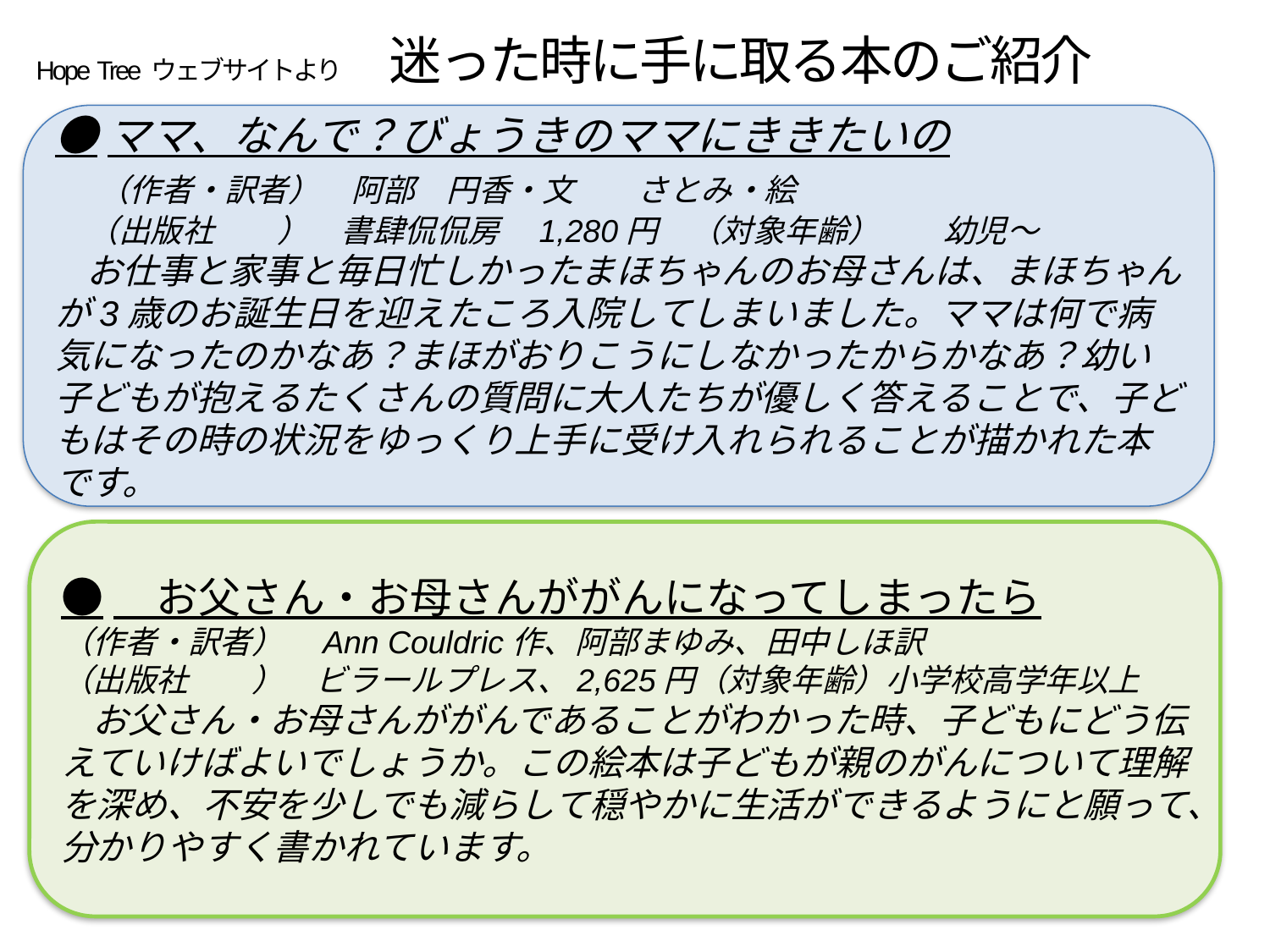

# Hope  Tree ウェブサイトより　迷った時に手に取る本のご紹介
●ママ、なんで？びょうきのママにききたいの
　（作者・訳者）　阿部　円香・文　　さとみ・絵
　（出版社　　）　書肆侃侃房　1,280円　（対象年齢）　　幼児～
　お仕事と家事と毎日忙しかったまほちゃんのお母さんは、まほちゃんが3歳のお誕生日を迎えたころ入院してしまいました。ママは何で病気になったのかなあ？まほがおりこうにしなかったからかなあ？幼い子どもが抱えるたくさんの質問に大人たちが優しく答えることで、子どもはその時の状況をゆっくり上手に受け入れられることが描かれた本です。

●　お父さん・お母さんががんになってしまったら
（作者・訳者）　Ann Couldric作、阿部まゆみ、田中しほ訳
（出版社　　）　ビラールプレス、2,625円（対象年齢）小学校高学年以上
　お父さん・お母さんががんであることがわかった時、子どもにどう伝えていけばよいでしょうか。この絵本は子どもが親のがんについて理解を深め、不安を少しでも減らして穏やかに生活ができるようにと願って、分かりやすく書かれています。